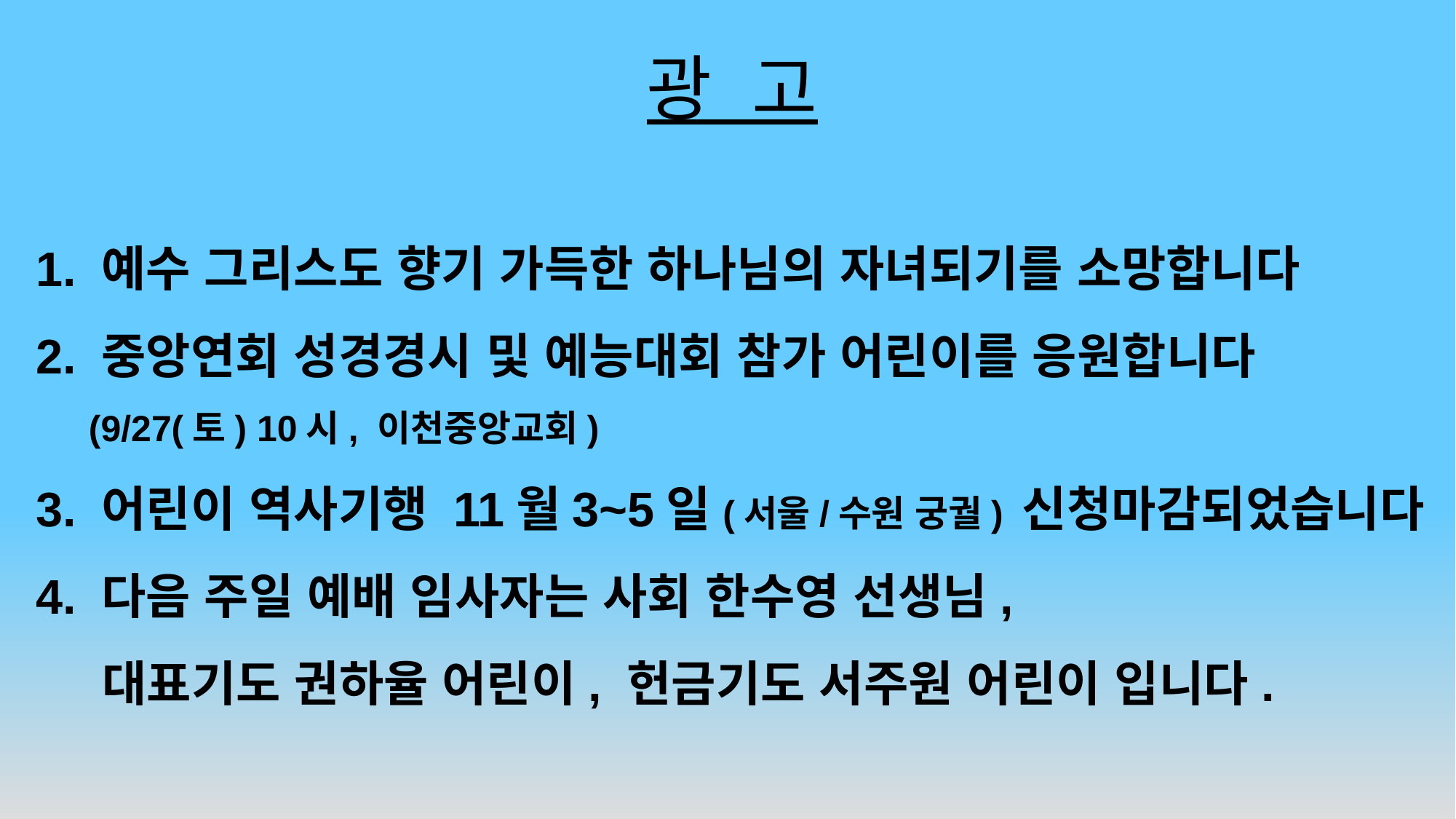

# 광  고
1. 예수 그리스도 향기 가득한 하나님의 자녀되기를 소망합니다
2. 중앙연회 성경경시 및 예능대회 참가 어린이를 응원합니다
(9/27(토) 10시, 이천중앙교회)
3. 어린이 역사기행 11월3~5일(서울/수원 궁궐) 신청마감되었습니다
4. 다음 주일 예배 임사자는 사회 한수영 선생님,
    대표기도 권하율 어린이, 헌금기도 서주원 어린이 입니다.